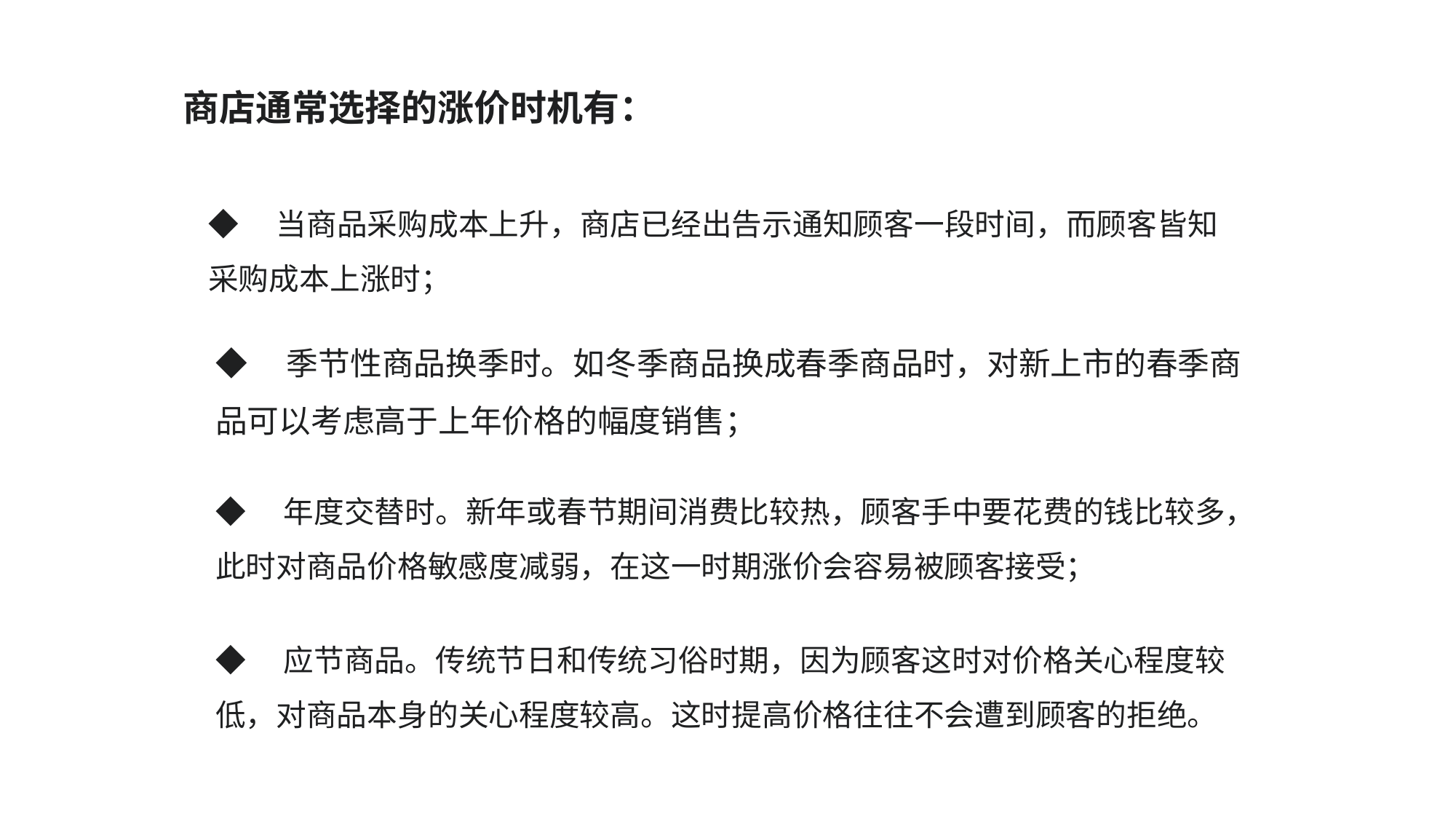

商店通常选择的涨价时机有：
◆　当商品采购成本上升，商店已经出告示通知顾客一段时间，而顾客皆知采购成本上涨时；
◆　季节性商品换季时。如冬季商品换成春季商品时，对新上市的春季商品可以考虑高于上年价格的幅度销售；
◆　年度交替时。新年或春节期间消费比较热，顾客手中要花费的钱比较多，此时对商品价格敏感度减弱，在这一时期涨价会容易被顾客接受；
◆　应节商品。传统节日和传统习俗时期，因为顾客这时对价格关心程度较低，对商品本身的关心程度较高。这时提高价格往往不会遭到顾客的拒绝。